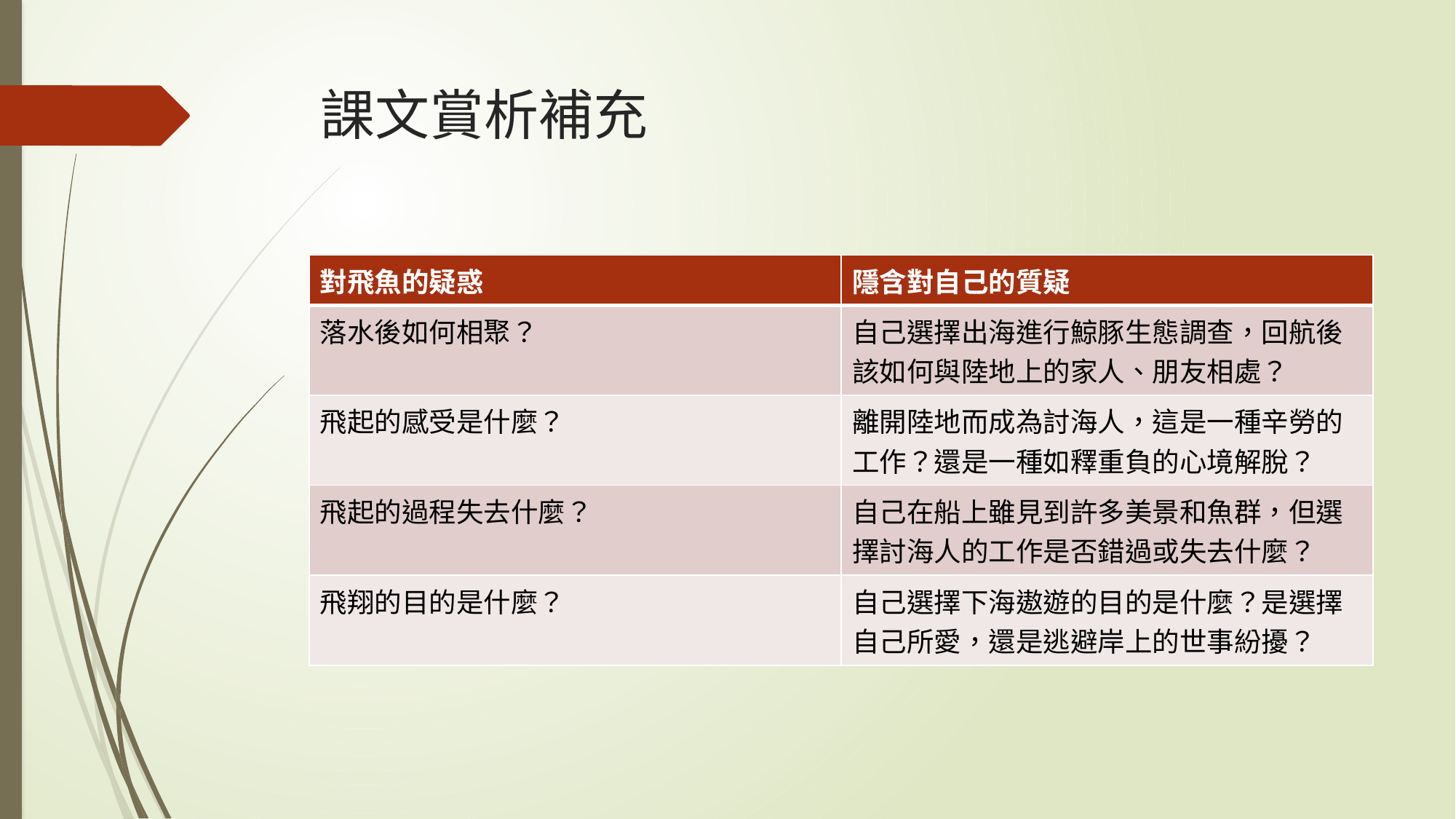

# 課文賞析補充
| 對飛魚的疑惑 | 隱含對自己的質疑 |
| --- | --- |
| 落水後如何相聚？ | 自己選擇出海進行鯨豚生態調查，回航後該如何與陸地上的家人、朋友相處？ |
| 飛起的感受是什麼？ | 離開陸地而成為討海人，這是一種辛勞的工作？還是一種如釋重負的心境解脫？ |
| 飛起的過程失去什麼？ | 自己在船上雖見到許多美景和魚群，但選擇討海人的工作是否錯過或失去什麼？ |
| 飛翔的目的是什麼？ | 自己選擇下海遨遊的目的是什麼？是選擇自己所愛，還是逃避岸上的世事紛擾？ |